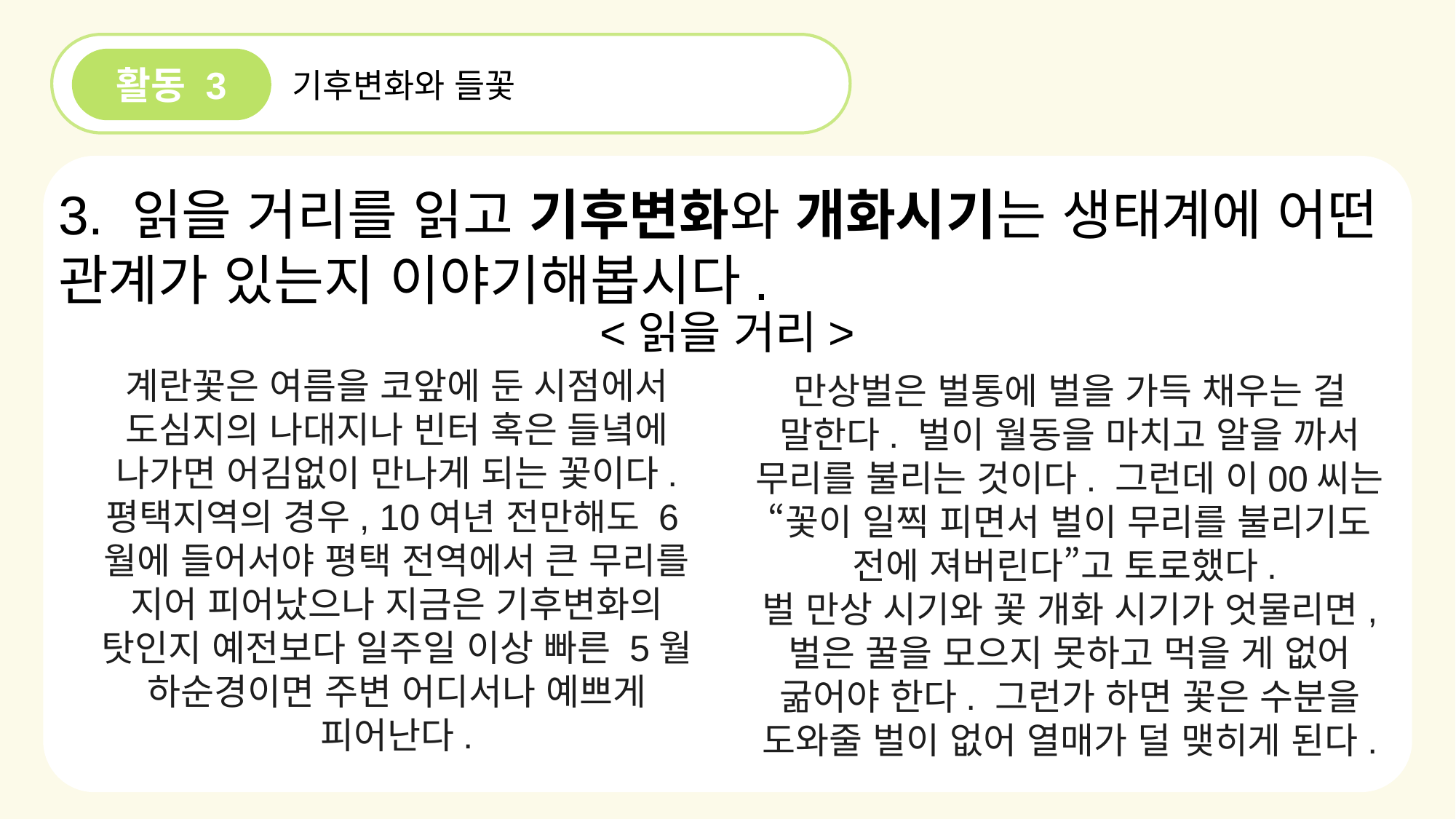

활동 3
기후변화와 들꽃

3. 읽을 거리를 읽고 기후변화와 개화시기는 생태계에 어떤 관계가 있는지 이야기해봅시다.
<읽을 거리>
계란꽃은 여름을 코앞에 둔 시점에서 도심지의 나대지나 빈터 혹은 들녘에 나가면 어김없이 만나게 되는 꽃이다. 평택지역의 경우, 10여년 전만해도 6월에 들어서야 평택 전역에서 큰 무리를 지어 피어났으나 지금은 기후변화의 탓인지 예전보다 일주일 이상 빠른 5월 하순경이면 주변 어디서나 예쁘게 피어난다.
만상벌은 벌통에 벌을 가득 채우는 걸 말한다. 벌이 월동을 마치고 알을 까서 무리를 불리는 것이다. 그런데 이00씨는 “꽃이 일찍 피면서 벌이 무리를 불리기도 전에 져버린다”고 토로했다.
벌 만상 시기와 꽃 개화 시기가 엇물리면, 벌은 꿀을 모으지 못하고 먹을 게 없어 굶어야 한다. 그런가 하면 꽃은 수분을 도와줄 벌이 없어 열매가 덜 맺히게 된다.